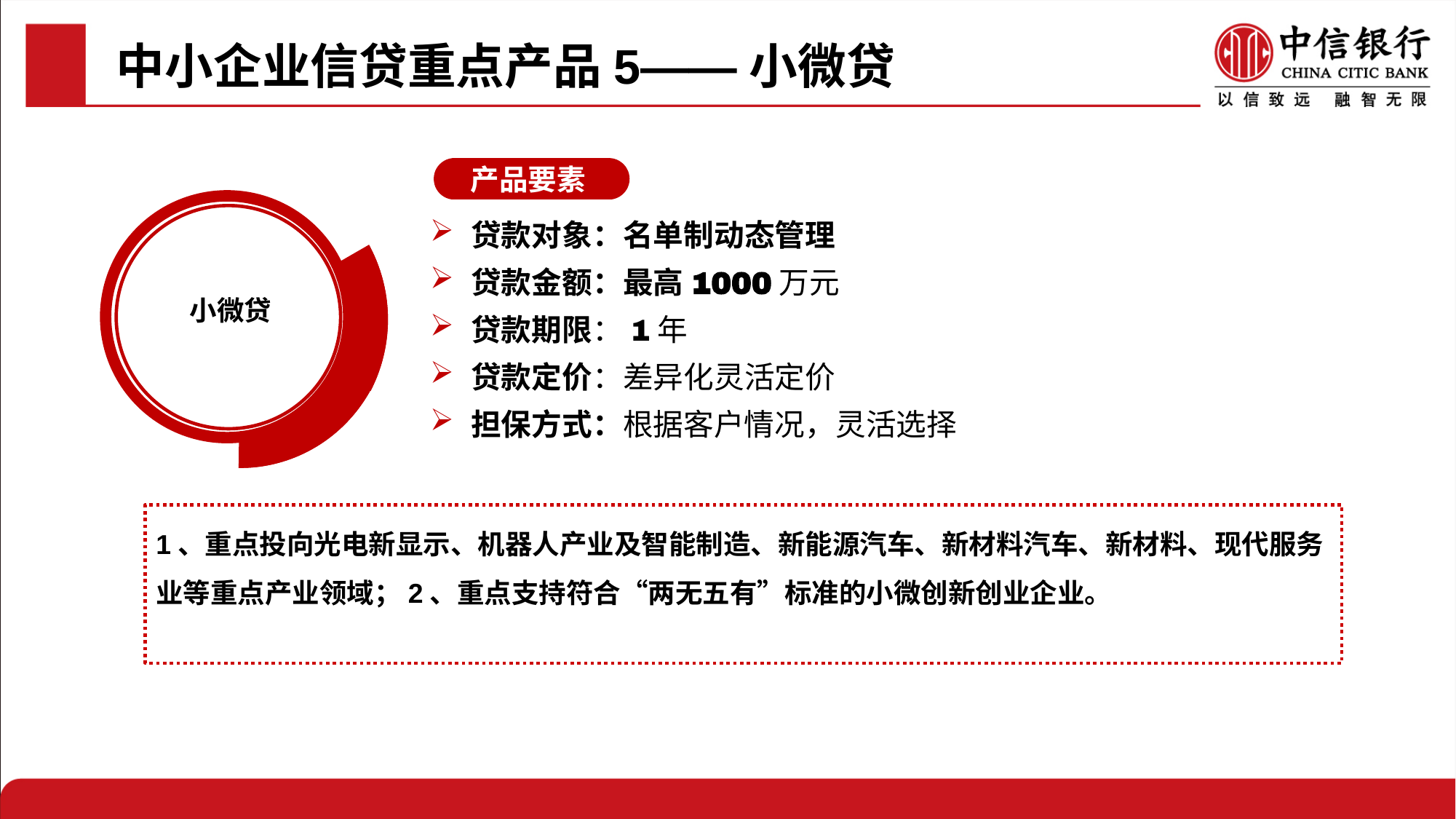

中小企业信贷重点产品5——小微贷
完善战略客户经营管理体系
产品定义：

产品要素
加强小企业客户专营

小微贷

贷款对象：名单制动态管理
贷款金额：最高1000万元
贷款期限：1年
贷款定价：差异化灵活定价
担保方式：根据客户情况，灵活选择
1、重点投向光电新显示、机器人产业及智能制造、新能源汽车、新材料汽车、新材料、现代服务业等重点产业领域；2、重点支持符合“两无五有”标准的小微创新创业企业。

17